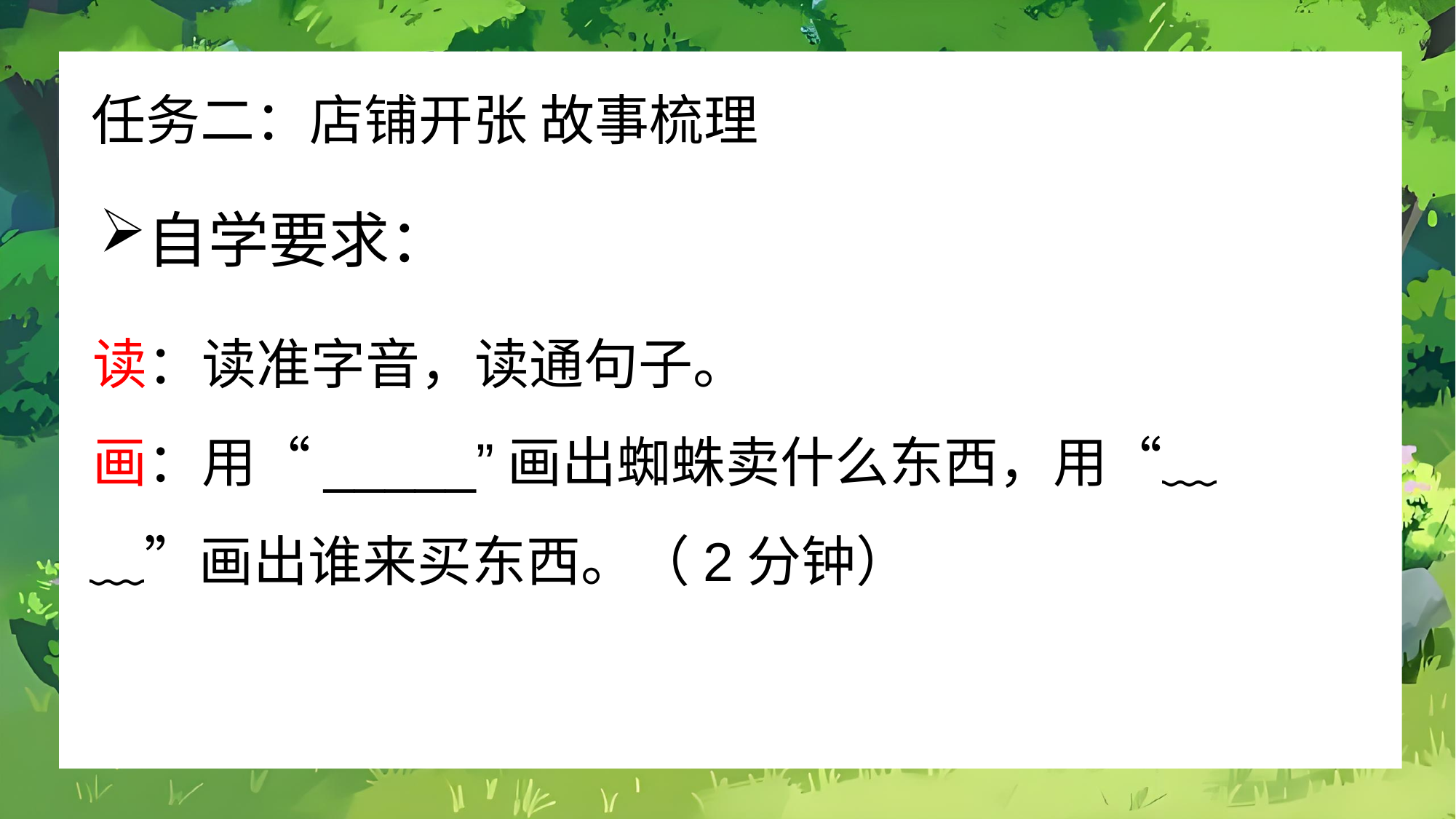

任务二：店铺开张 故事梳理
自学要求：
读：读准字音，读通句子。
画：用“_____”画出蜘蛛卖什么东西，用“﹏    ﹏”画出谁来买东西。（2分钟）